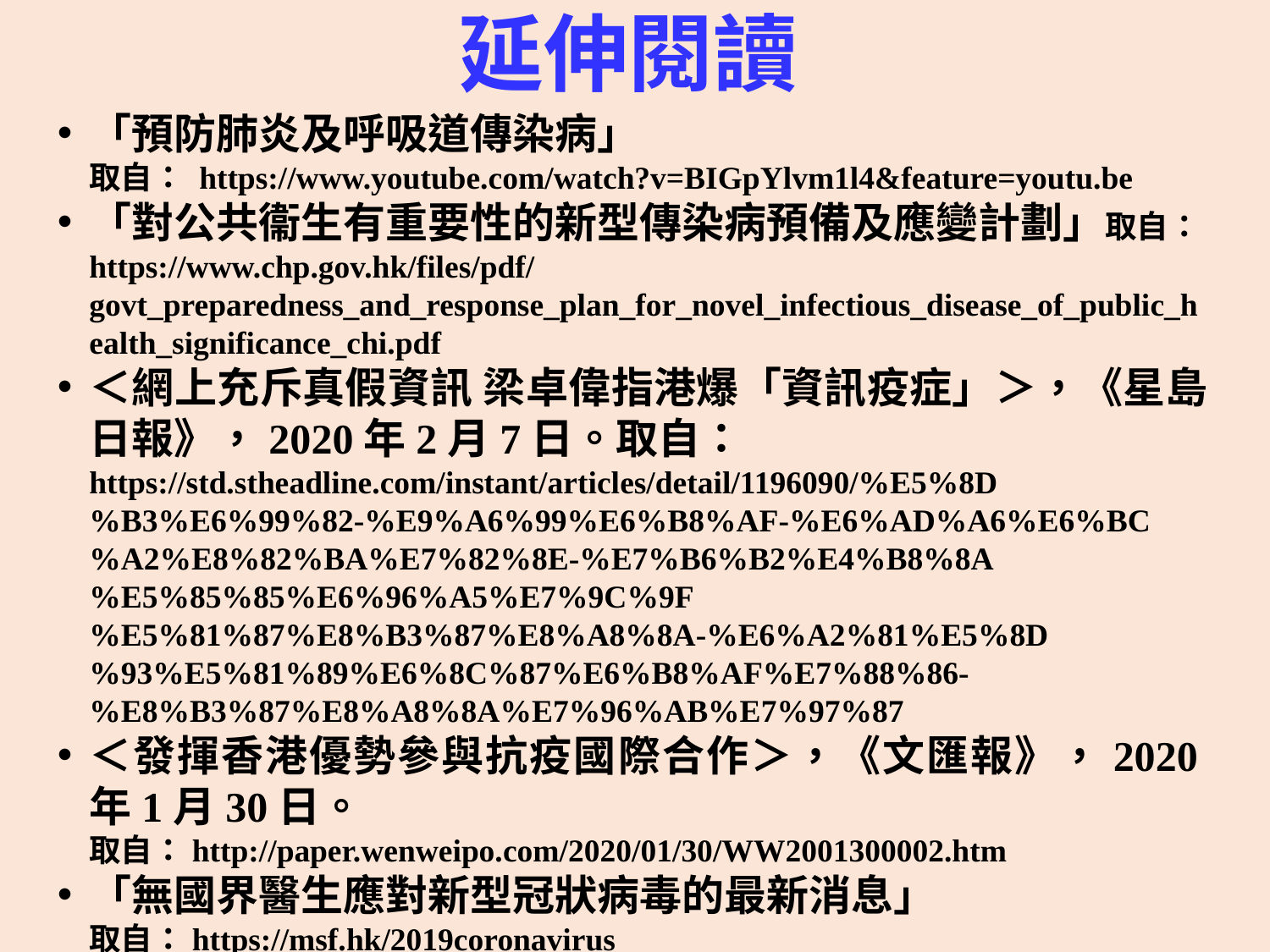

# 延伸閱讀
「預防肺炎及呼吸道傳染病」
取自： https://www.youtube.com/watch?v=BIGpYlvm1l4&feature=youtu.be
「對公共衞生有重要性的新型傳染病預備及應變計劃」取自：
https://www.chp.gov.hk/files/pdf/govt_preparedness_and_response_plan_for_novel_infectious_disease_of_public_health_significance_chi.pdf
＜網上充斥真假資訊 梁卓偉指港爆「資訊疫症」＞，《星島日報》，2020年2月7日。取自：
https://std.stheadline.com/instant/articles/detail/1196090/%E5%8D%B3%E6%99%82-%E9%A6%99%E6%B8%AF-%E6%AD%A6%E6%BC%A2%E8%82%BA%E7%82%8E-%E7%B6%B2%E4%B8%8A%E5%85%85%E6%96%A5%E7%9C%9F%E5%81%87%E8%B3%87%E8%A8%8A-%E6%A2%81%E5%8D%93%E5%81%89%E6%8C%87%E6%B8%AF%E7%88%86-%E8%B3%87%E8%A8%8A%E7%96%AB%E7%97%87
＜發揮香港優勢參與抗疫國際合作＞，《文匯報》，2020年1月30日。
取自：http://paper.wenweipo.com/2020/01/30/WW2001300002.htm
「無國界醫生應對新型冠狀病毒的最新消息」
取自：https://msf.hk/2019coronavirus